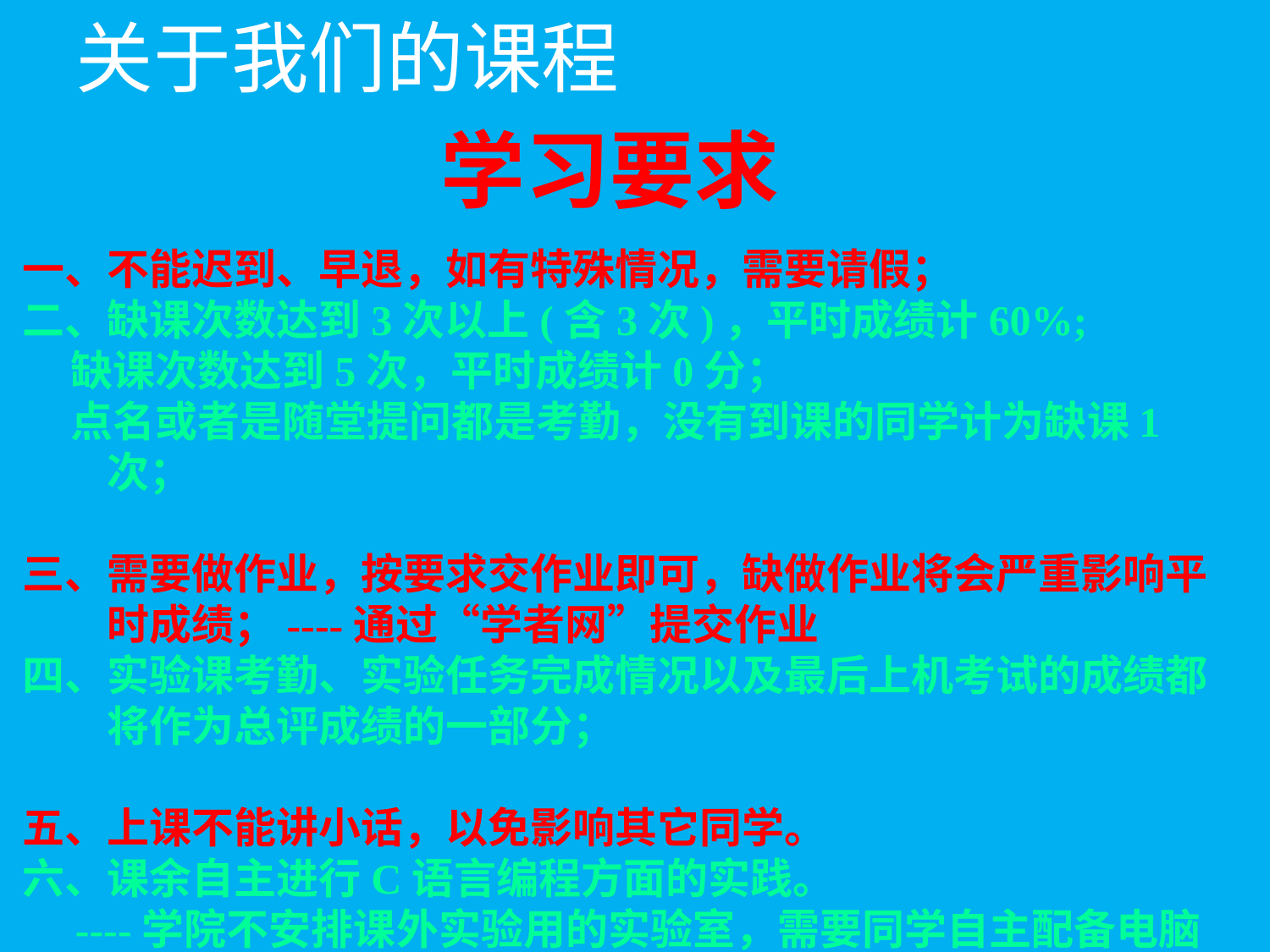

关于我们的课程
# 学习要求
一、不能迟到、早退，如有特殊情况，需要请假；
二、缺课次数达到3次以上(含3次)，平时成绩计60%;
    缺课次数达到5次，平时成绩计0分；
    点名或者是随堂提问都是考勤，没有到课的同学计为缺课1次；

三、需要做作业，按要求交作业即可，缺做作业将会严重影响平时成绩；----通过“学者网”提交作业
四、实验课考勤、实验任务完成情况以及最后上机考试的成绩都将作为总评成绩的一部分；

五、上课不能讲小话，以免影响其它同学。
六、课余自主进行C语言编程方面的实践。
     ----学院不安排课外实验用的实验室，需要同学自主配备电脑